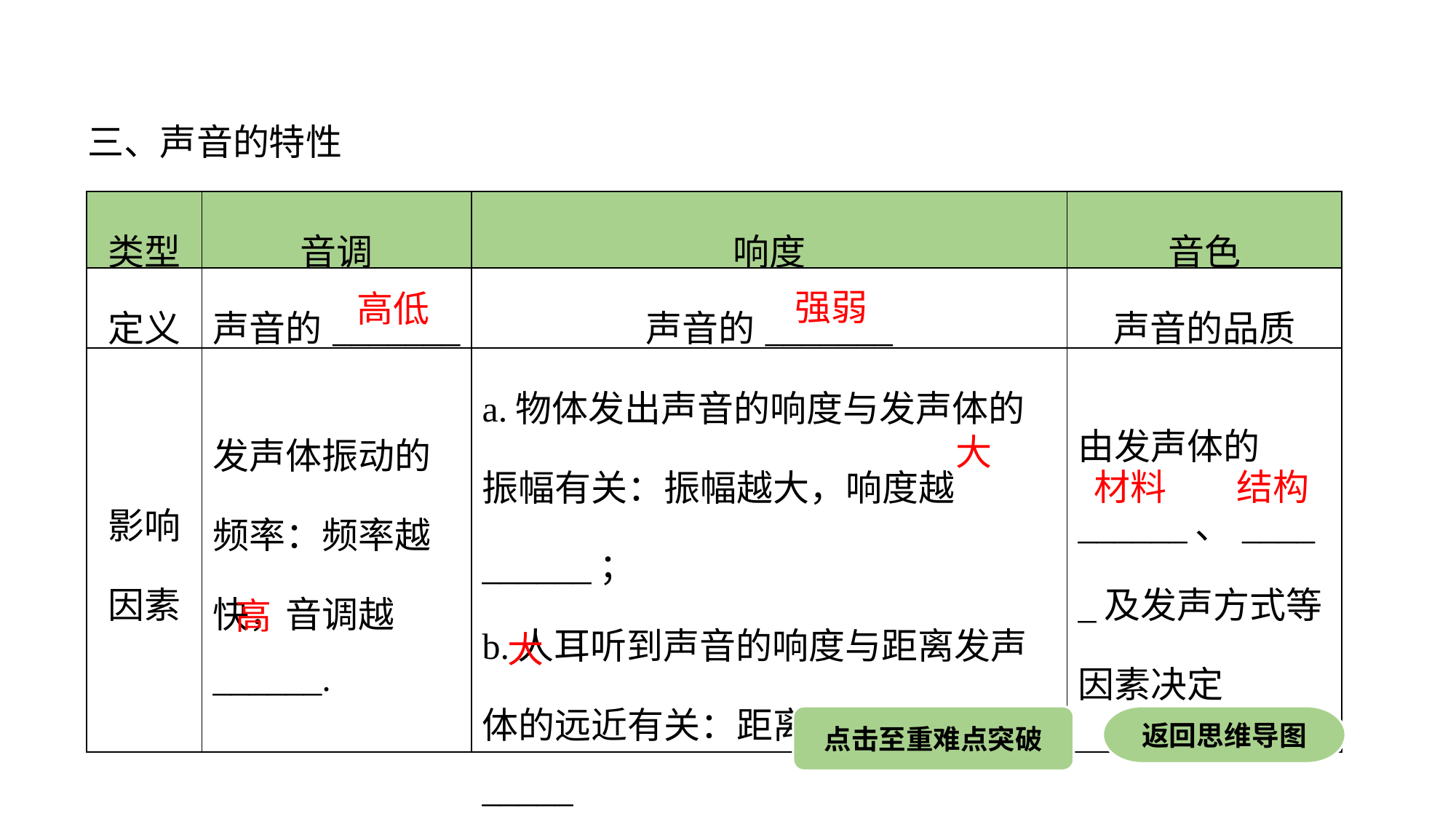

三、声音的特性
| 类型 | 音调 | 响度 | 音色 |
| --- | --- | --- | --- |
| 定义 | 声音的\_\_\_\_\_\_\_ | 声音的\_\_\_\_\_\_\_ | 声音的品质 |
| 影响因素 | 发声体振动的频率：频率越快，音调越\_\_\_\_\_\_. | a.物体发出声音的响度与发声体的振幅有关：振幅越大，响度越\_\_\_\_\_\_； b.人耳听到声音的响度与距离发声体的远近有关：距离越近，响度越\_\_\_\_\_ | 由发声体的\_\_\_\_\_\_、\_\_\_\_\_及发声方式等因素决定 |
强弱
高低
大
材料
结构
高
大
点击至重难点突破
返回思维导图